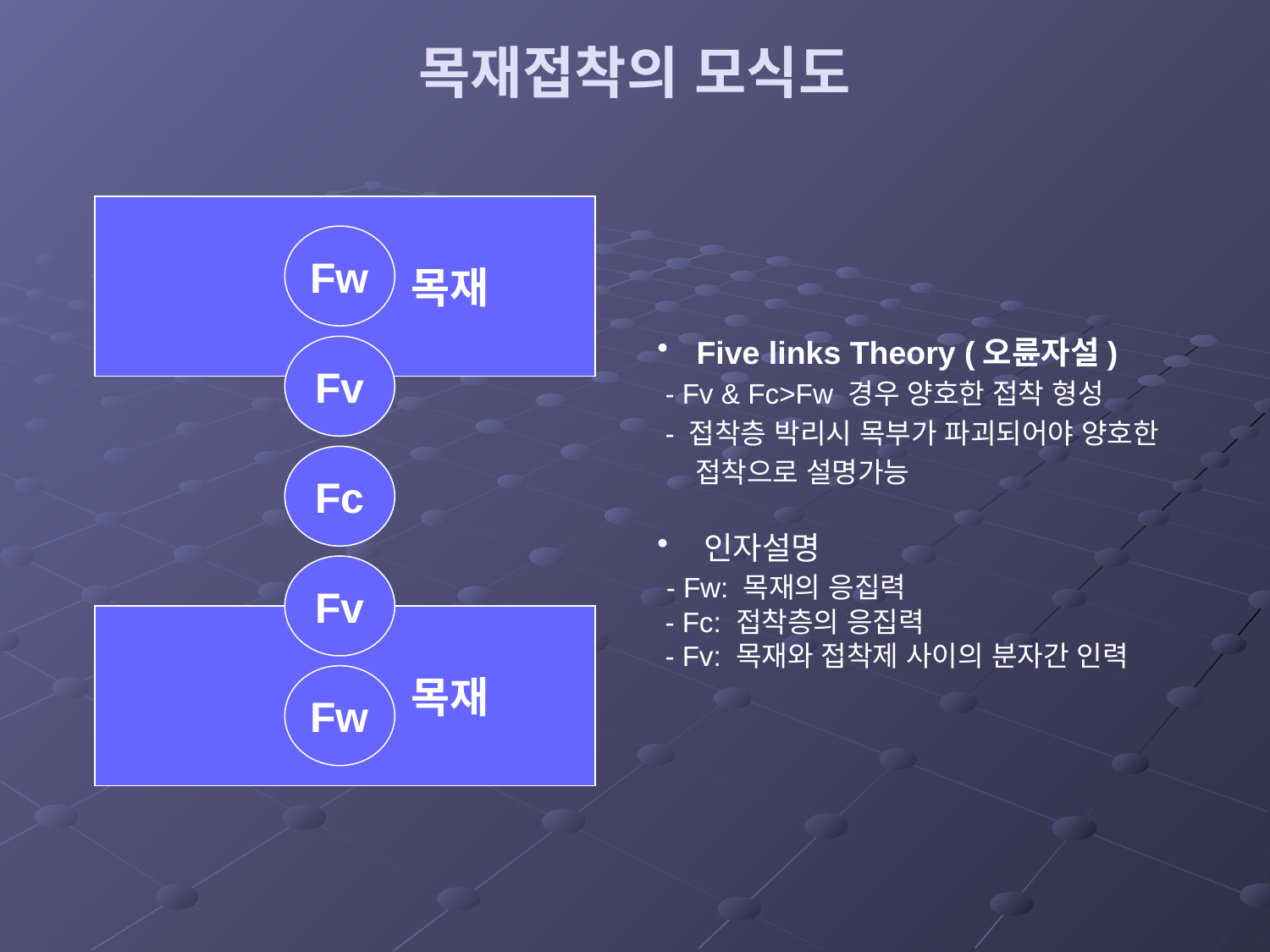

# 목재접착의 모식도
                     목재
Fw
 Five links Theory (오륜자설)
 - Fv & Fc>Fw 경우 양호한 접착 형성
 - 접착층 박리시 목부가 파괴되어야 양호한
    접착으로 설명가능

 인자설명
 - Fw: 목재의 응집력
 - Fc: 접착층의 응집력
 - Fv: 목재와 접착제 사이의 분자간 인력
Fv
Fc
Fv
                     목재
Fw